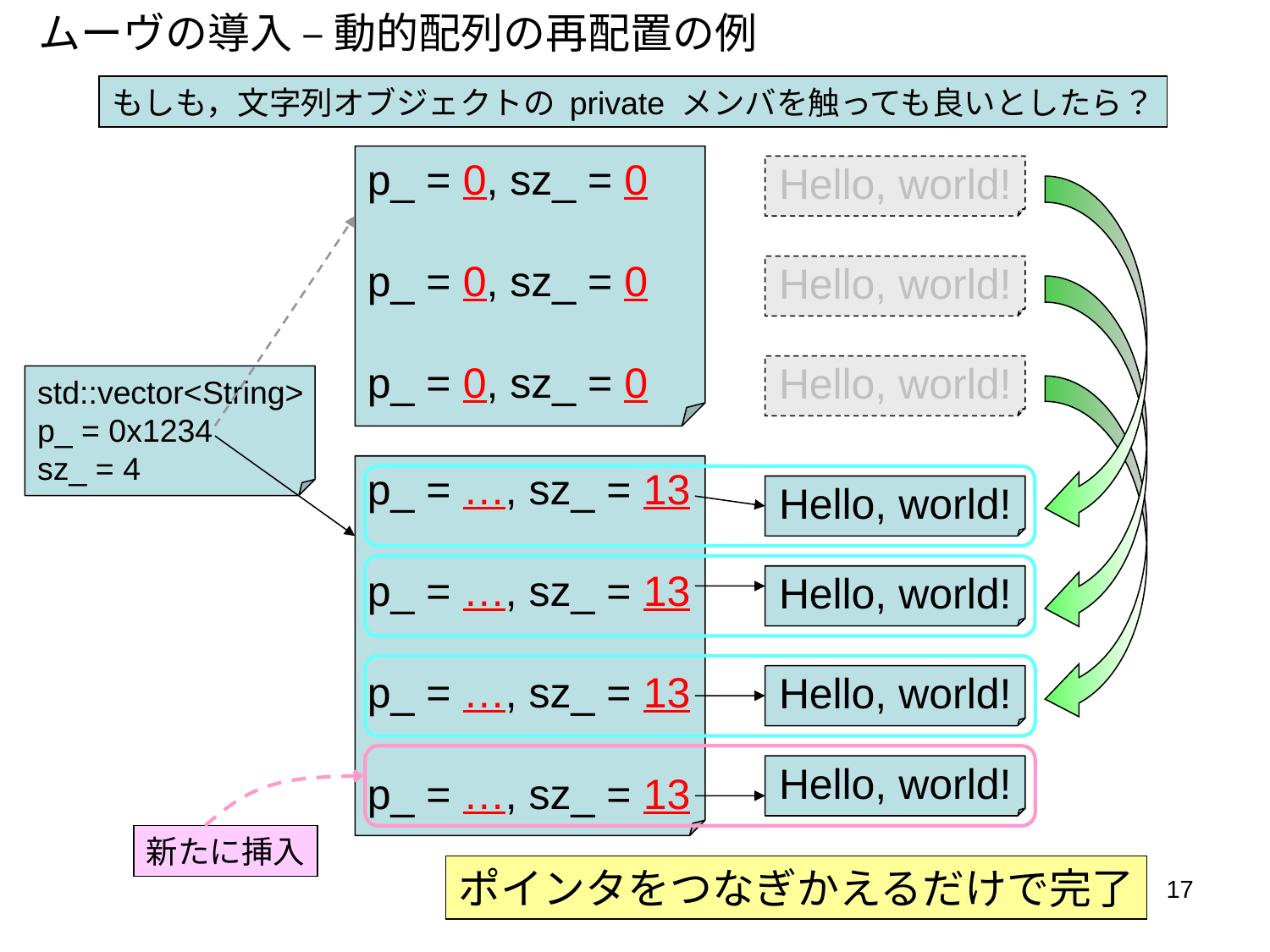

ムーヴの導入 – 動的配列の再配置の例
もしも，文字列オブジェクトの private メンバを触っても良いとしたら？
p_ = 0, sz_ = 0

p_ = 0, sz_ = 0

p_ = 0, sz_ = 0
Hello, world!

Hello, world!

Hello, world!
std::vector<String>
p_ = 0x1234
sz_ = 4

p_ = …, sz_ = 13

p_ = …, sz_ = 13

p_ = …, sz_ = 13

p_ = …, sz_ = 13

Hello, world!

Hello, world!

Hello, world!

Hello, world!

新たに挿入
ポインタをつなぎかえるだけで完了
17